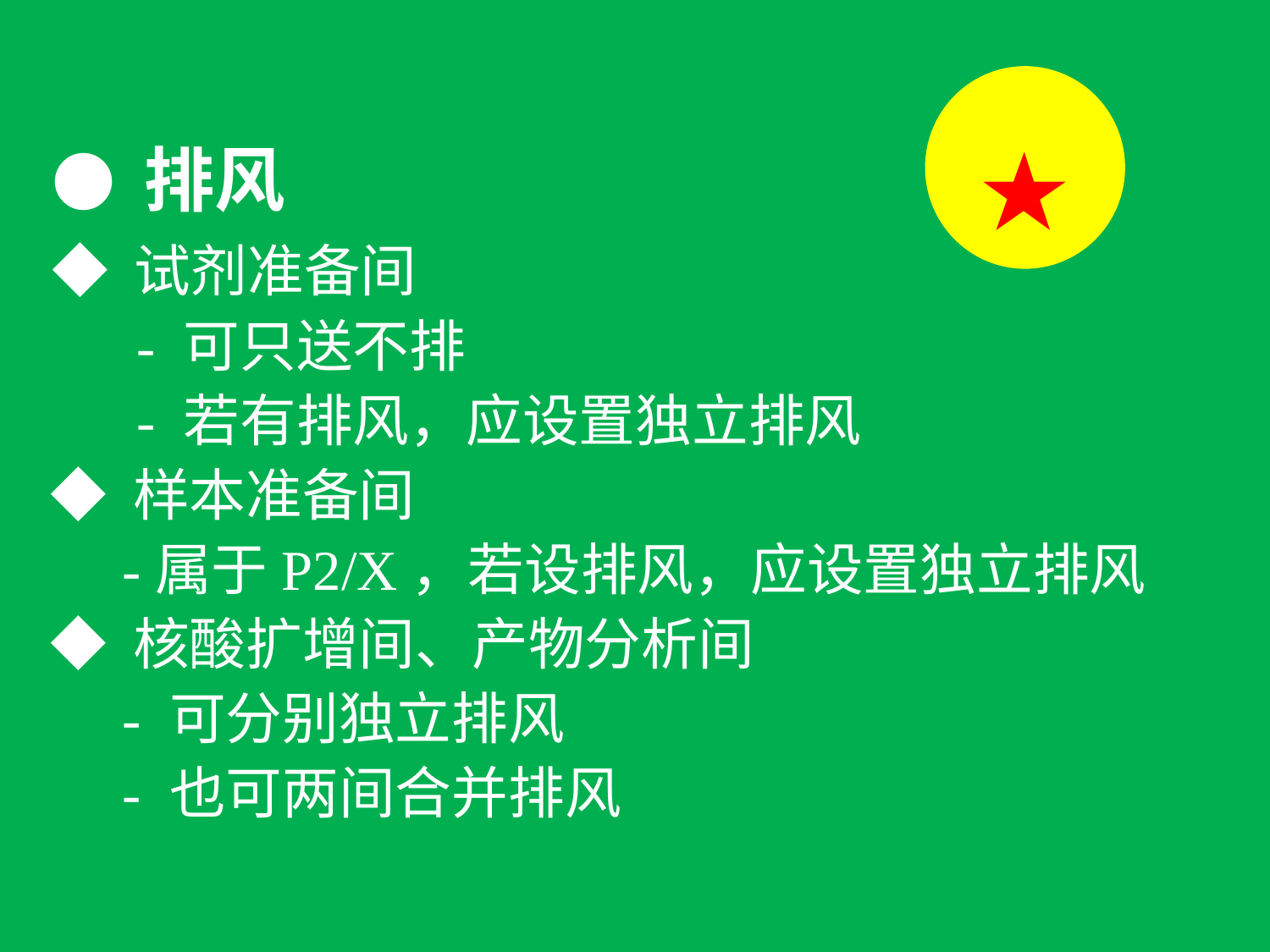

● 排风
 ◆ 试剂准备间
       - 可只送不排
       - 若有排风，应设置独立排风
 ◆ 样本准备间
      -属于P2/X，若设排风，应设置独立排风
 ◆ 核酸扩增间、产物分析间
      - 可分别独立排风
      - 也可两间合并排风
★